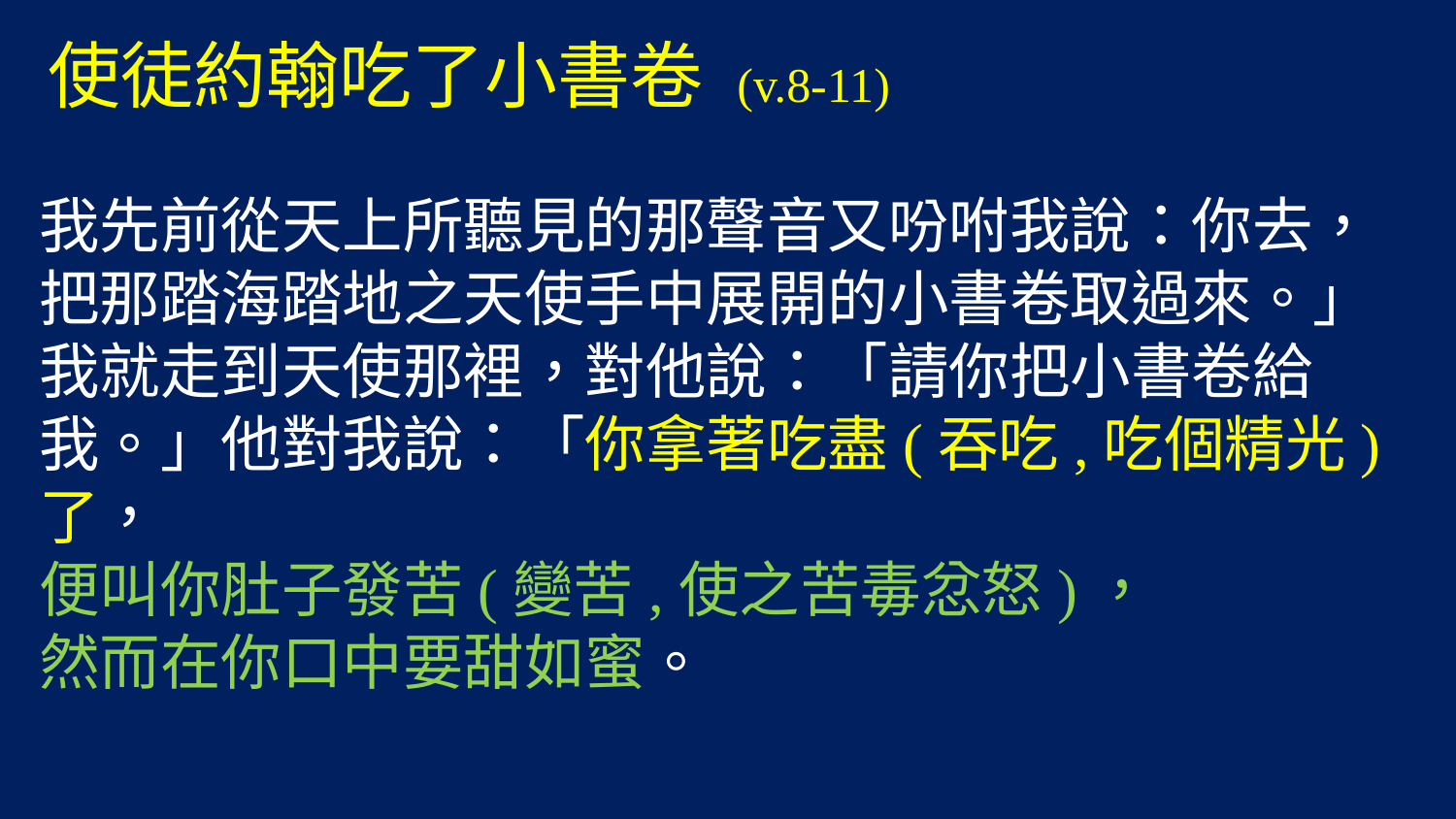

# 使徒約翰吃了小書卷 (v.8-11)

我先前從天上所聽見的那聲音又吩咐我說：你去，
把那踏海踏地之天使手中展開的小書卷取過來。」
我就走到天使那裡，對他說：「請你把小書卷給我。」他對我說：「你拿著吃盡(吞吃,吃個精光) 了，
便叫你肚子發苦(變苦,使之苦毒忿怒)，
然而在你口中要甜如蜜。